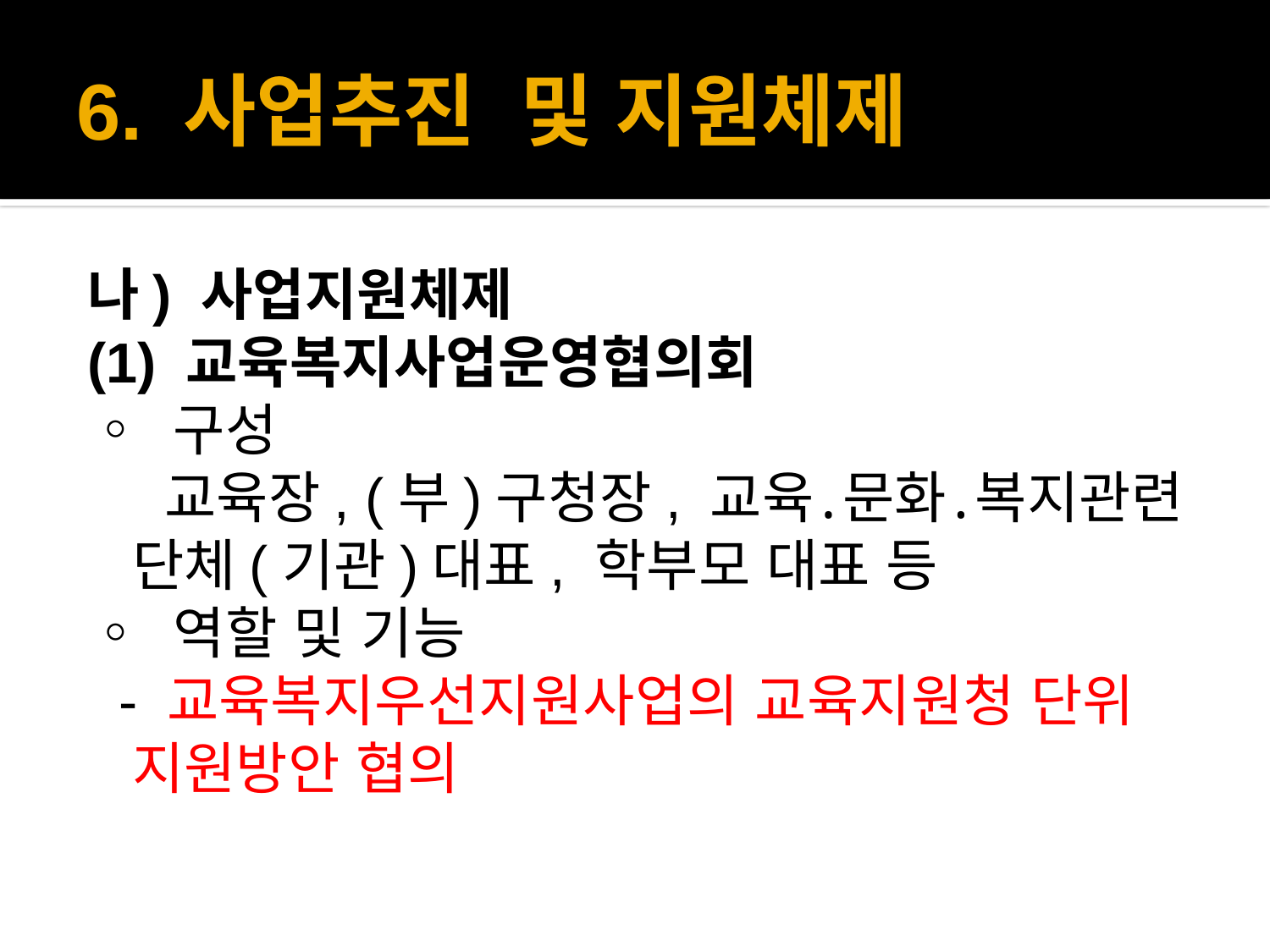

# 6. 사업추진  및 지원체제
나) 사업지원체제
(1) 교육복지사업운영협의회
◦ 구성
    교육장, (부)구청장, 교육․문화․복지관련 단체(기관)대표, 학부모 대표 등
◦ 역할 및 기능
  - 교육복지우선지원사업의 교육지원청 단위 지원방안 협의